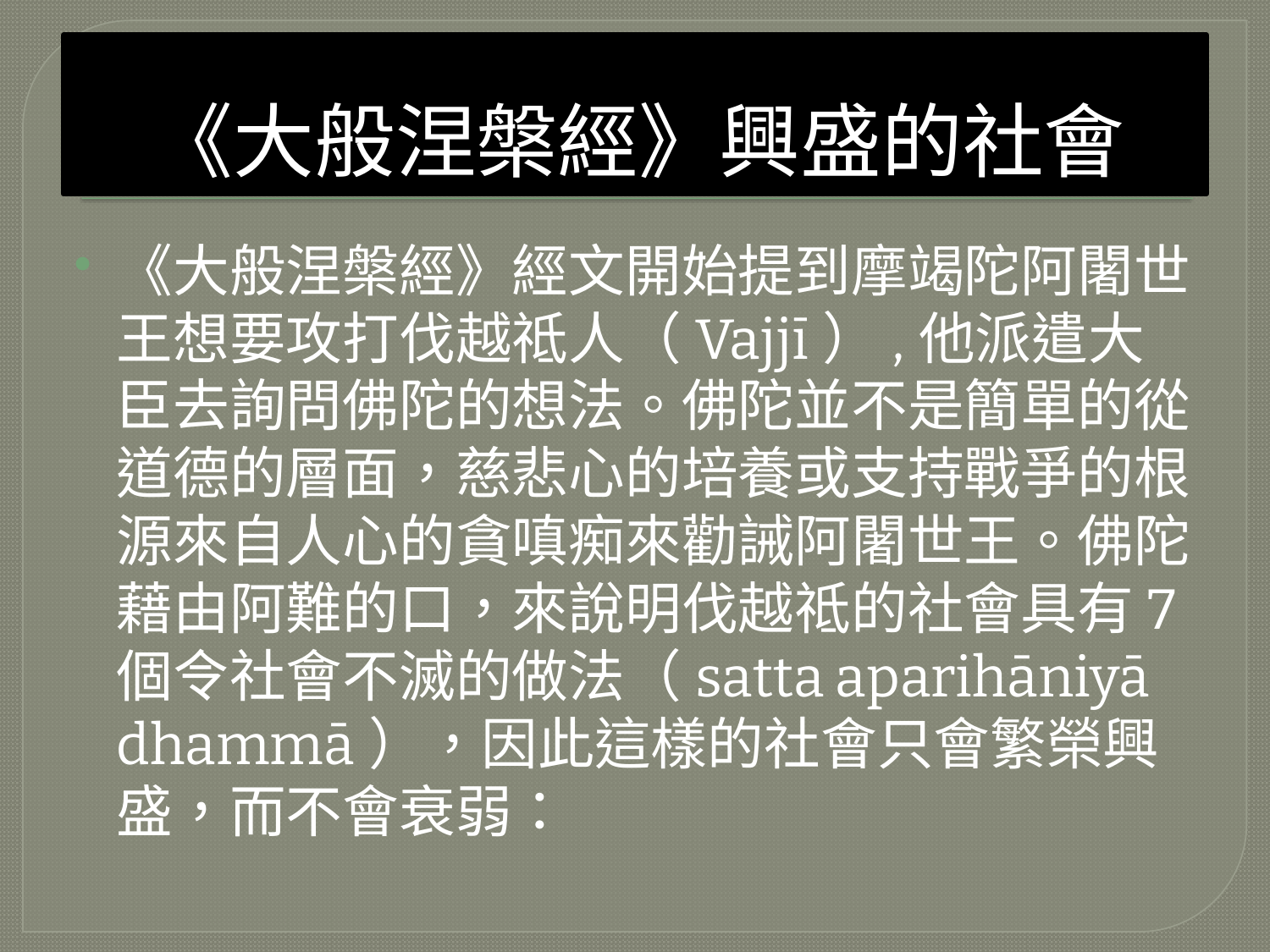

# 《大般涅槃經》興盛的社會
《大般涅槃經》經文開始提到摩竭陀阿闍世王想要攻打伐越祗人（Vajjī）,他派遣大臣去詢問佛陀的想法。佛陀並不是簡單的從道德的層面，慈悲心的培養或支持戰爭的根源來自人心的貪嗔痴來勸誡阿闍世王。佛陀藉由阿難的口，來說明伐越祗的社會具有7個令社會不滅的做法（satta aparihāniyā dhammā），因此這樣的社會只會繁榮興盛，而不會衰弱：